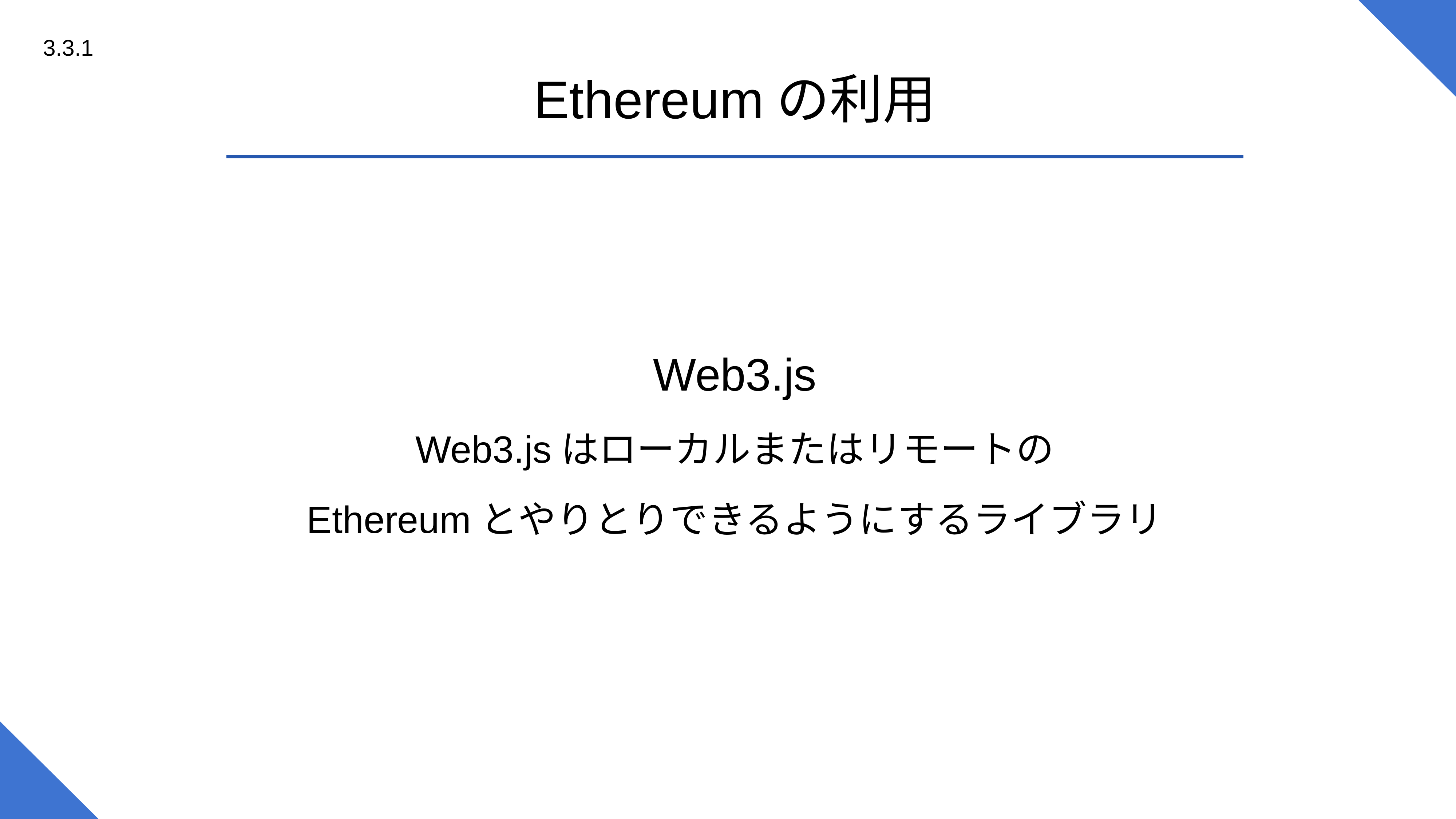

3.3.1
Ethereumの利用
Web3.js
Web3.jsはローカルまたはリモートの
Ethereumとやりとりできるようにするライブラリ
59